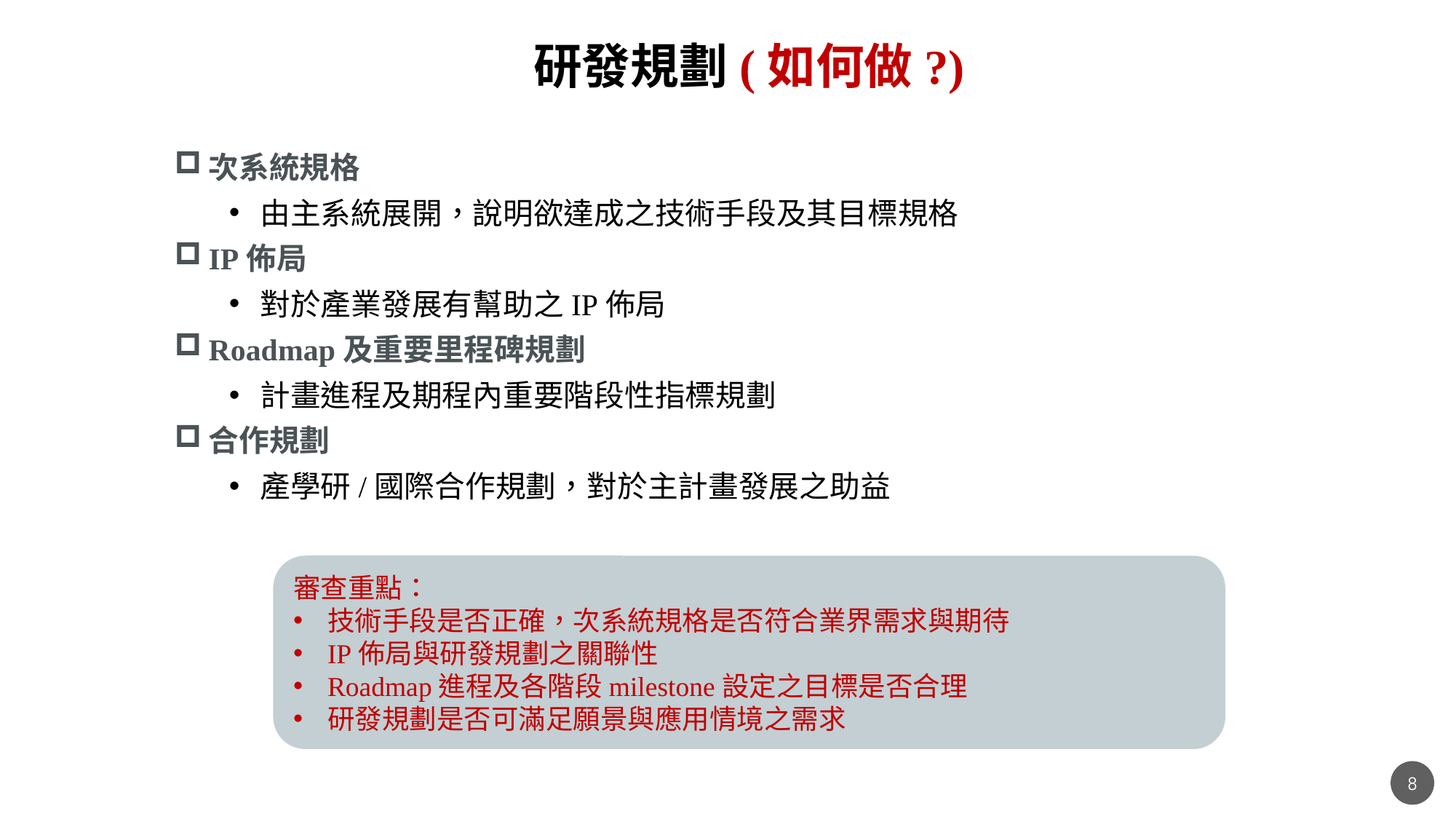

研發規劃(如何做?)
次系統規格
由主系統展開，說明欲達成之技術手段及其目標規格
IP佈局
對於產業發展有幫助之IP佈局
Roadmap及重要里程碑規劃
計畫進程及期程內重要階段性指標規劃
合作規劃
產學研/國際合作規劃，對於主計畫發展之助益
審查重點：
技術手段是否正確，次系統規格是否符合業界需求與期待
IP佈局與研發規劃之關聯性
Roadmap進程及各階段milestone設定之目標是否合理
研發規劃是否可滿足願景與應用情境之需求
8